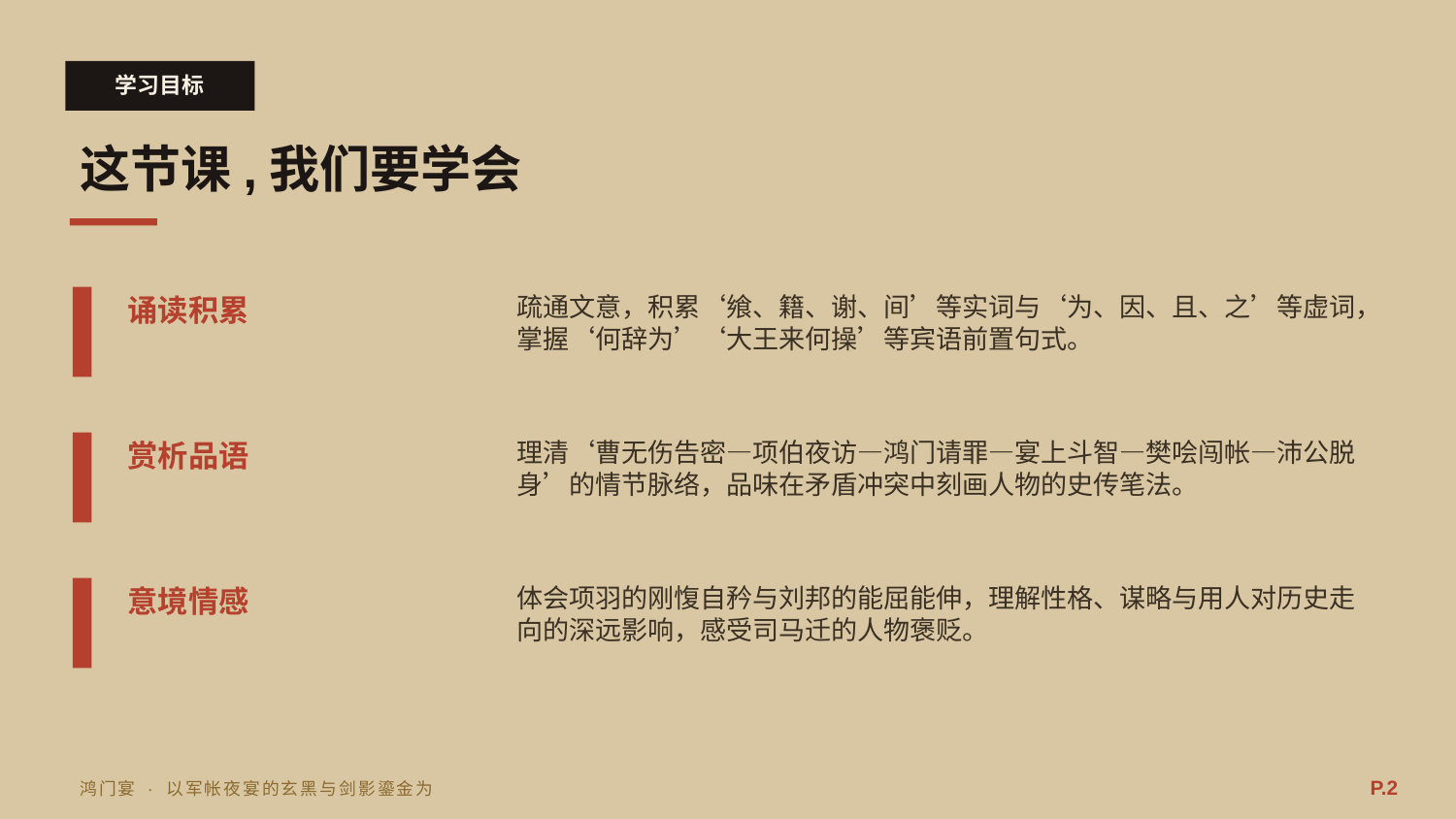

学习目标

这节课,我们要学会

诵读积累
疏通文意，积累‘飨、籍、谢、间’等实词与‘为、因、且、之’等虚词，掌握‘何辞为’‘大王来何操’等宾语前置句式。

赏析品语
理清‘曹无伤告密—项伯夜访—鸿门请罪—宴上斗智—樊哙闯帐—沛公脱身’的情节脉络，品味在矛盾冲突中刻画人物的史传笔法。

意境情感
体会项羽的刚愎自矜与刘邦的能屈能伸，理解性格、谋略与用人对历史走向的深远影响，感受司马迁的人物褒贬。

P.2
鸿门宴 · 以军帐夜宴的玄黑与剑影鎏金为